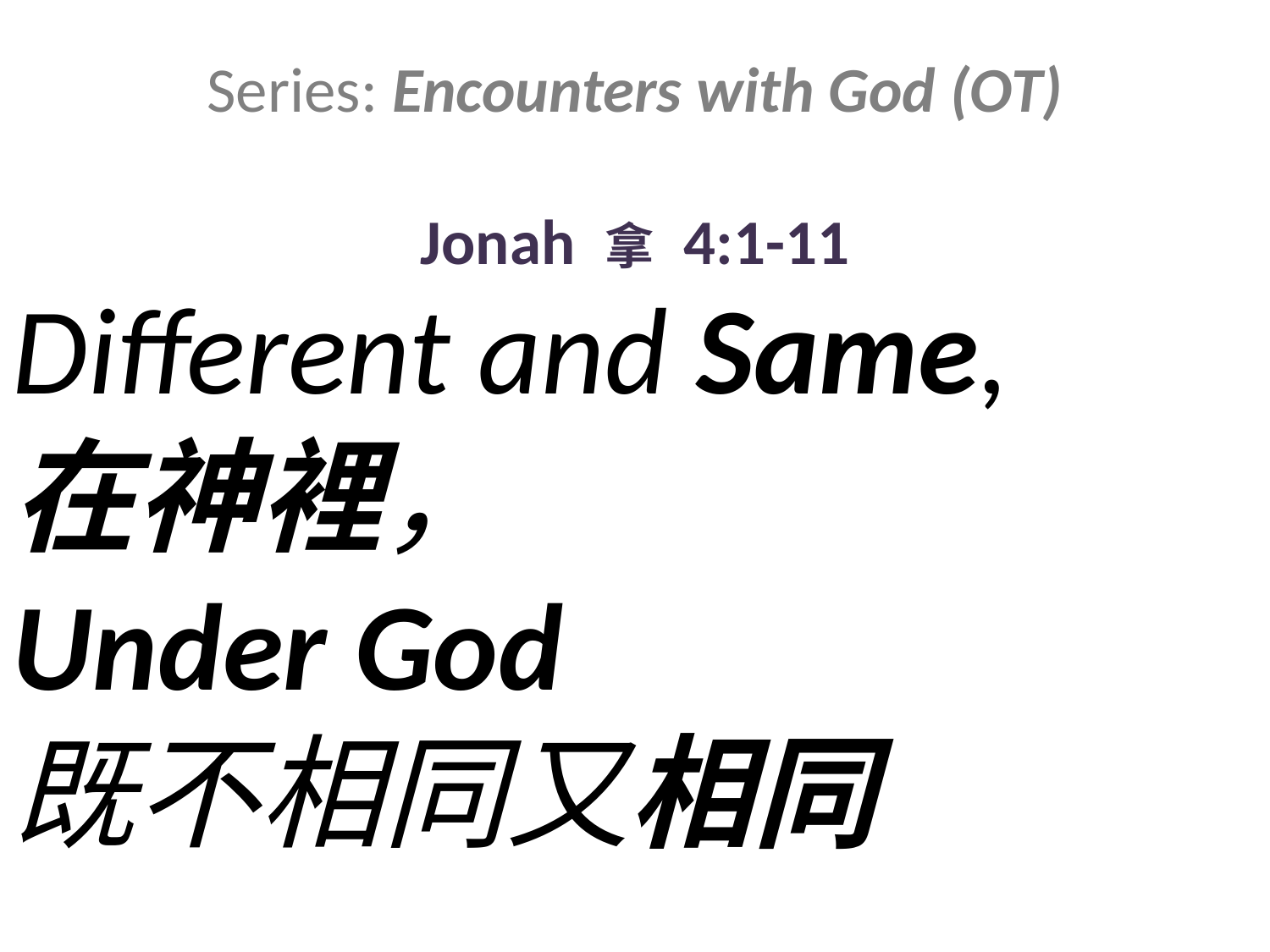

Series: Encounters with God (OT)

Jonah 拿 4:1-11
Different and Same,
在神裡，
Under God
既不相同又相同